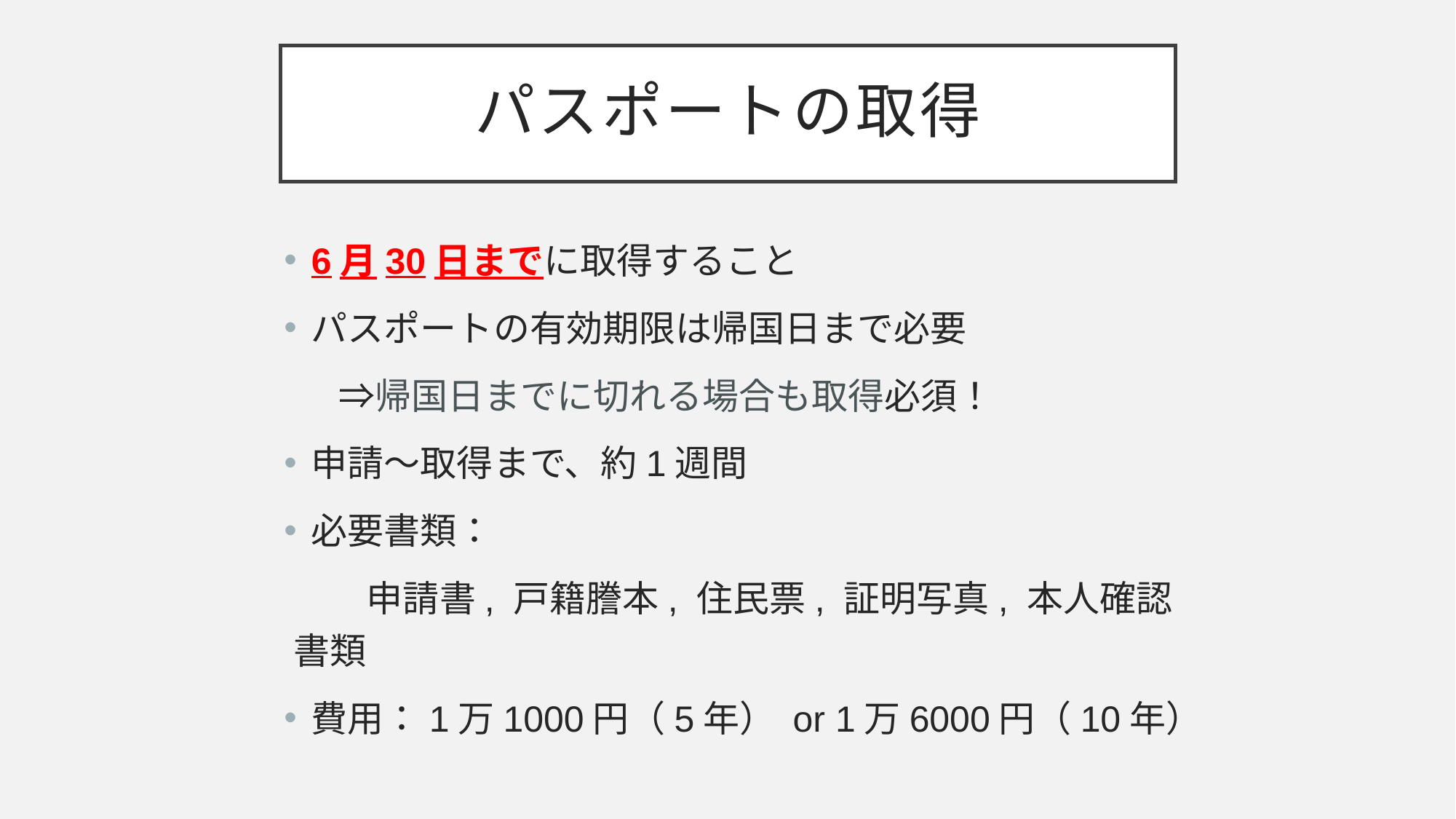

# パスポートの取得
6月30日までに取得すること
パスポートの有効期限は帰国日まで必要
　 ⇒帰国日までに切れる場合も取得必須！
申請～取得まで、約1週間
必要書類：
　　申請書, 戸籍謄本, 住民票, 証明写真, 本人確認書類
費用：1万1000円（5年） or 1万6000円（10年）